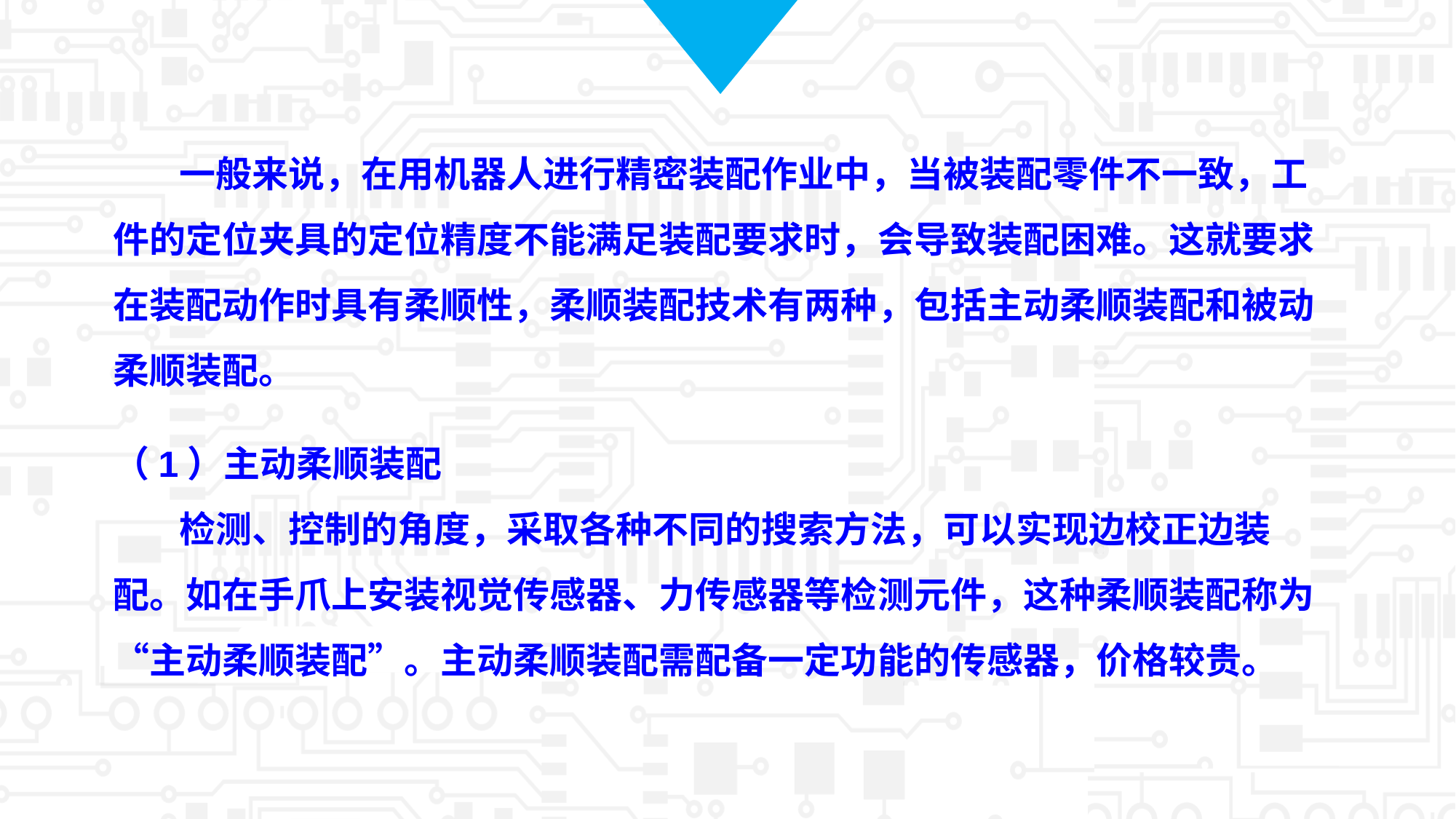

一般来说，在用机器人进行精密装配作业中，当被装配零件不一致，工件的定位夹具的定位精度不能满足装配要求时，会导致装配困难。这就要求在装配动作时具有柔顺性，柔顺装配技术有两种，包括主动柔顺装配和被动柔顺装配。
（1）主动柔顺装配
       检测、控制的角度，采取各种不同的搜索方法，可以实现边校正边装配。如在手爪上安装视觉传感器、力传感器等检测元件，这种柔顺装配称为“主动柔顺装配”。主动柔顺装配需配备一定功能的传感器，价格较贵。